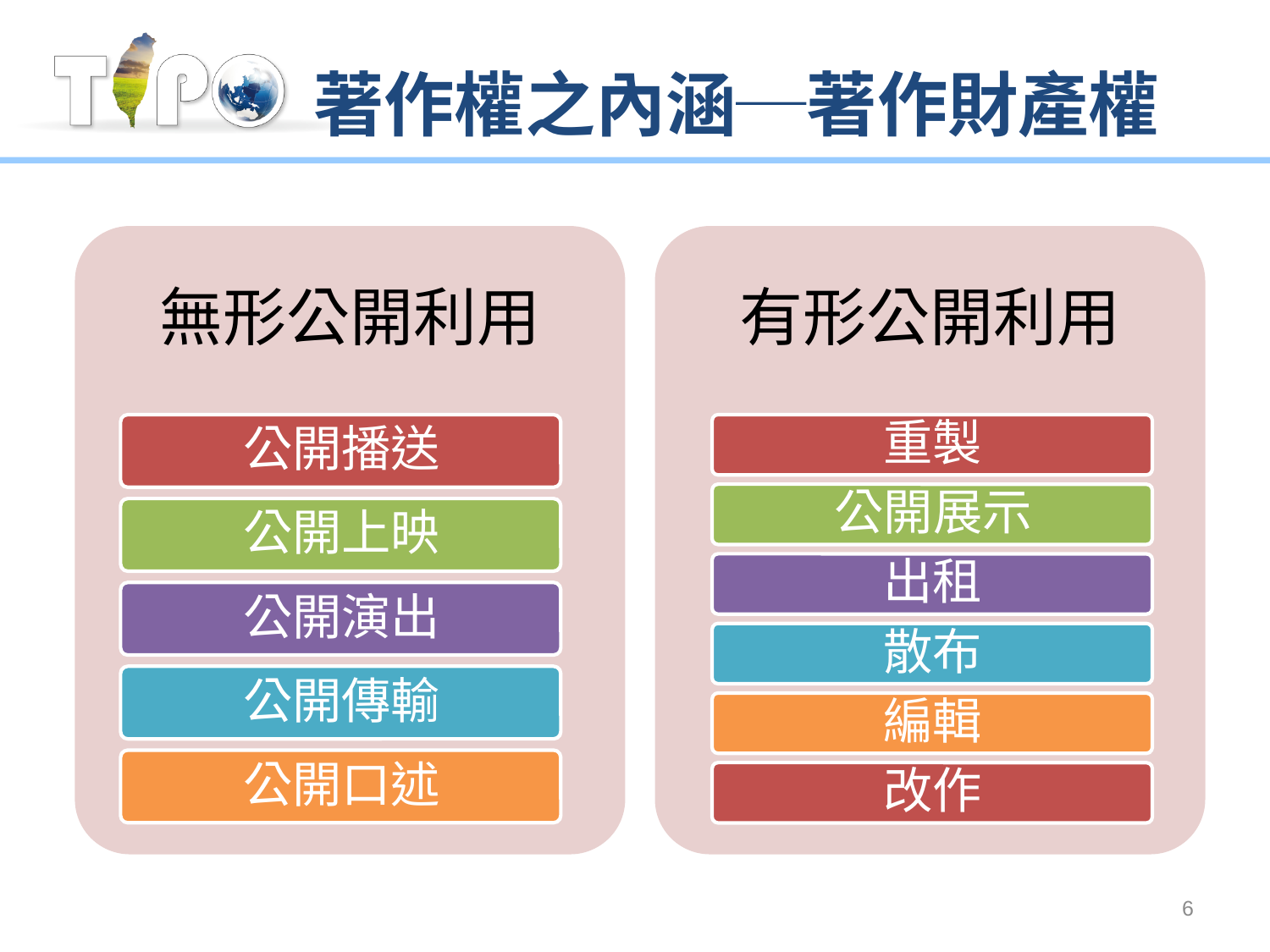

# 著作權之內涵─著作財產權
無形公開利用
公開播送
公開上映
公開演出
公開傳輸
公開口述
有形公開利用
重製
公開展示
出租
散布
編輯
改作
6